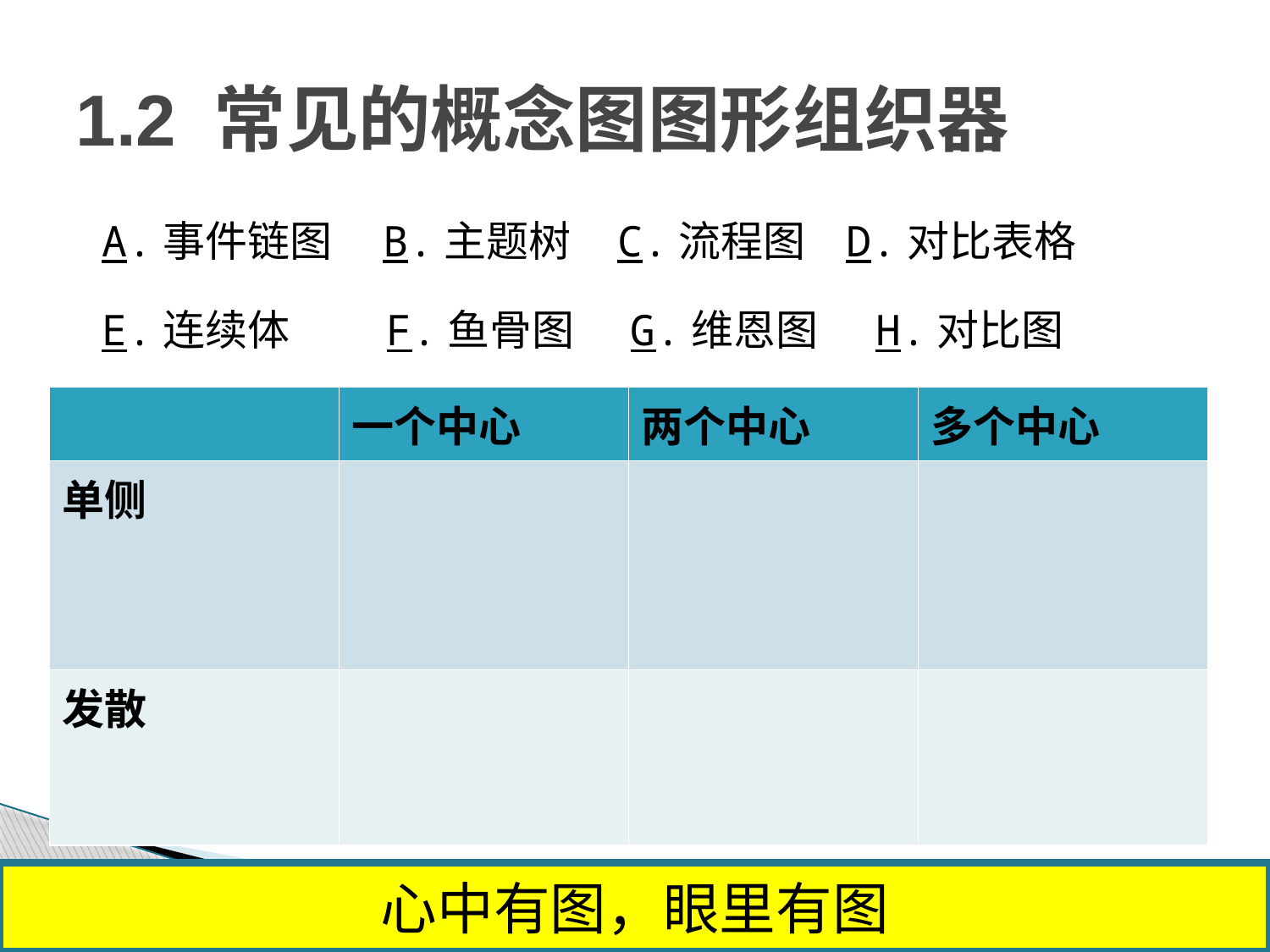

# 1.2 常见的概念图图形组织器
A.事件链图
B.主题树
C.流程图
D.对比表格
E.连续体
F.鱼骨图
G.维恩图
H.对比图
|  | 一个中心 | 两个中心 | 多个中心 |
| --- | --- | --- | --- |
| 单侧 |  |  |  |
| 发散 |  |  |  |
心中有图，眼里有图
17